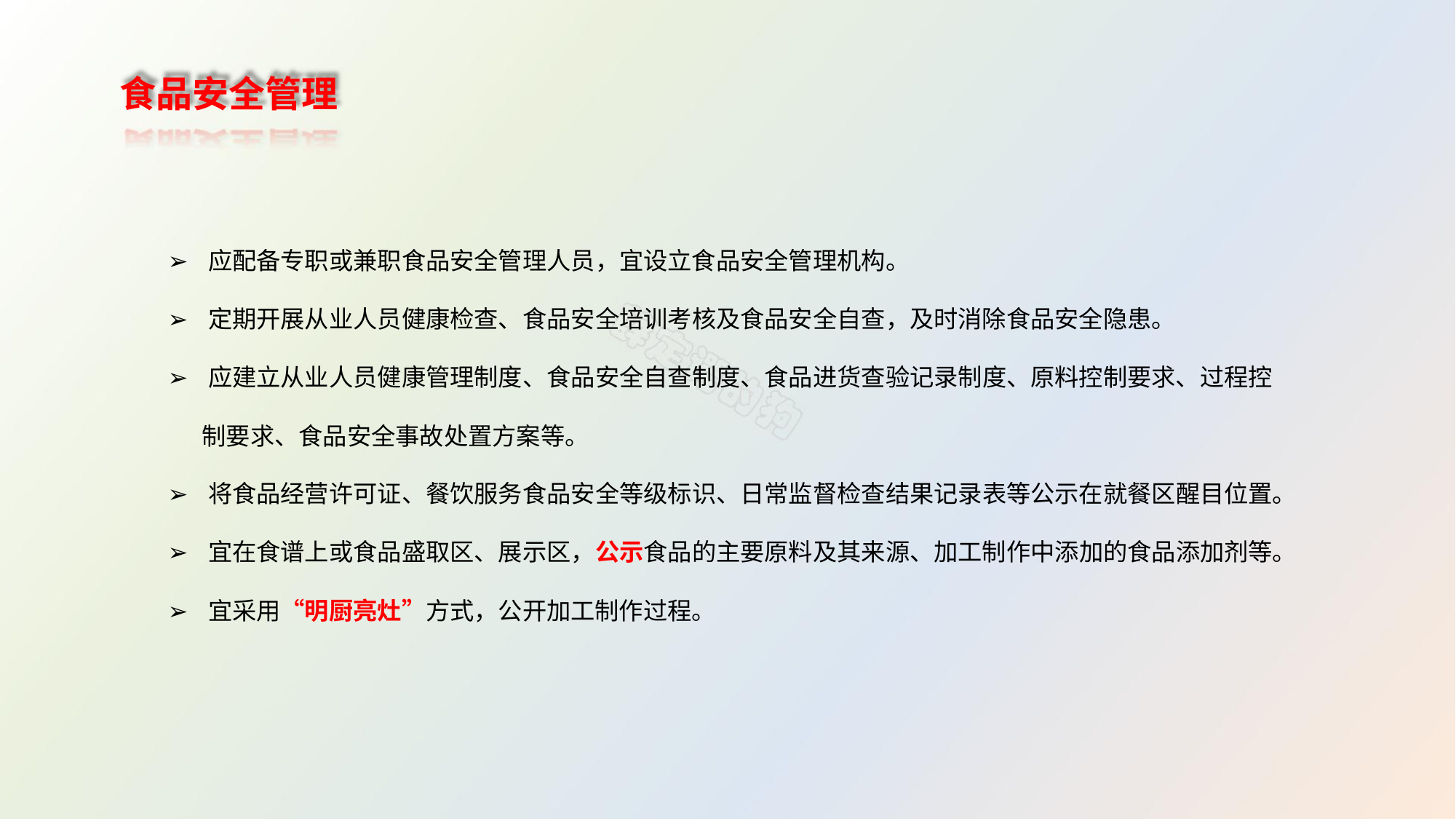

食品安全管理
➢ 应配备专职或兼职食品安全管理人员，宜设立食品安全管理机构。
➢ 定期开展从业人员健康检查、食品安全培训考核及食品安全自查，及时消除食品安全隐患。
➢ 应建立从业人员健康管理制度、食品安全自查制度、食品进货查验记录制度、原料控制要求、过程控
制要求、食品安全事故处置方案等。
➢ 将食品经营许可证、餐饮服务食品安全等级标识、日常监督检查结果记录表等公示在就餐区醒目位置。
➢ 宜在食谱上或食品盛取区、展示区，公示食品的主要原料及其来源、加工制作中添加的食品添加剂等。
➢ 宜采用“明厨亮灶”方式，公开加工制作过程。